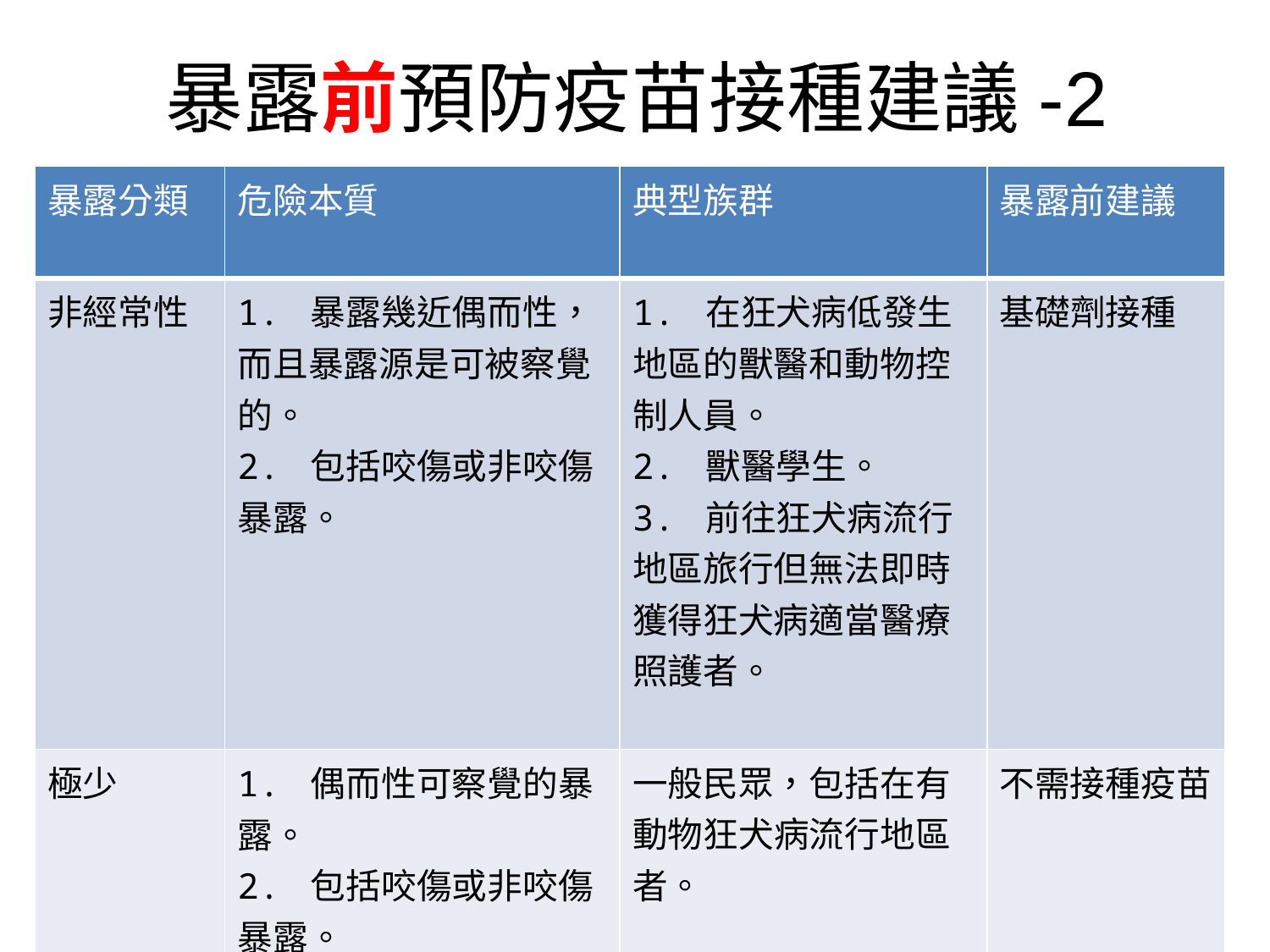

# 暴露前預防疫苗接種建議-2
| 暴露分類 | 危險本質 | 典型族群 | 暴露前建議 |
| --- | --- | --- | --- |
| 非經常性 | 1. 暴露幾近偶而性，而且暴露源是可被察覺的。 2. 包括咬傷或非咬傷暴露。 | 1. 在狂犬病低發生地區的獸醫和動物控制人員。 2. 獸醫學生。 3. 前往狂犬病流行地區旅行但無法即時獲得狂犬病適當醫療照護者。 | 基礎劑接種 |
| 極少 | 1. 偶而性可察覺的暴露。 2. 包括咬傷或非咬傷暴露。 | 一般民眾，包括在有動物狂犬病流行地區者。 | 不需接種疫苗 |